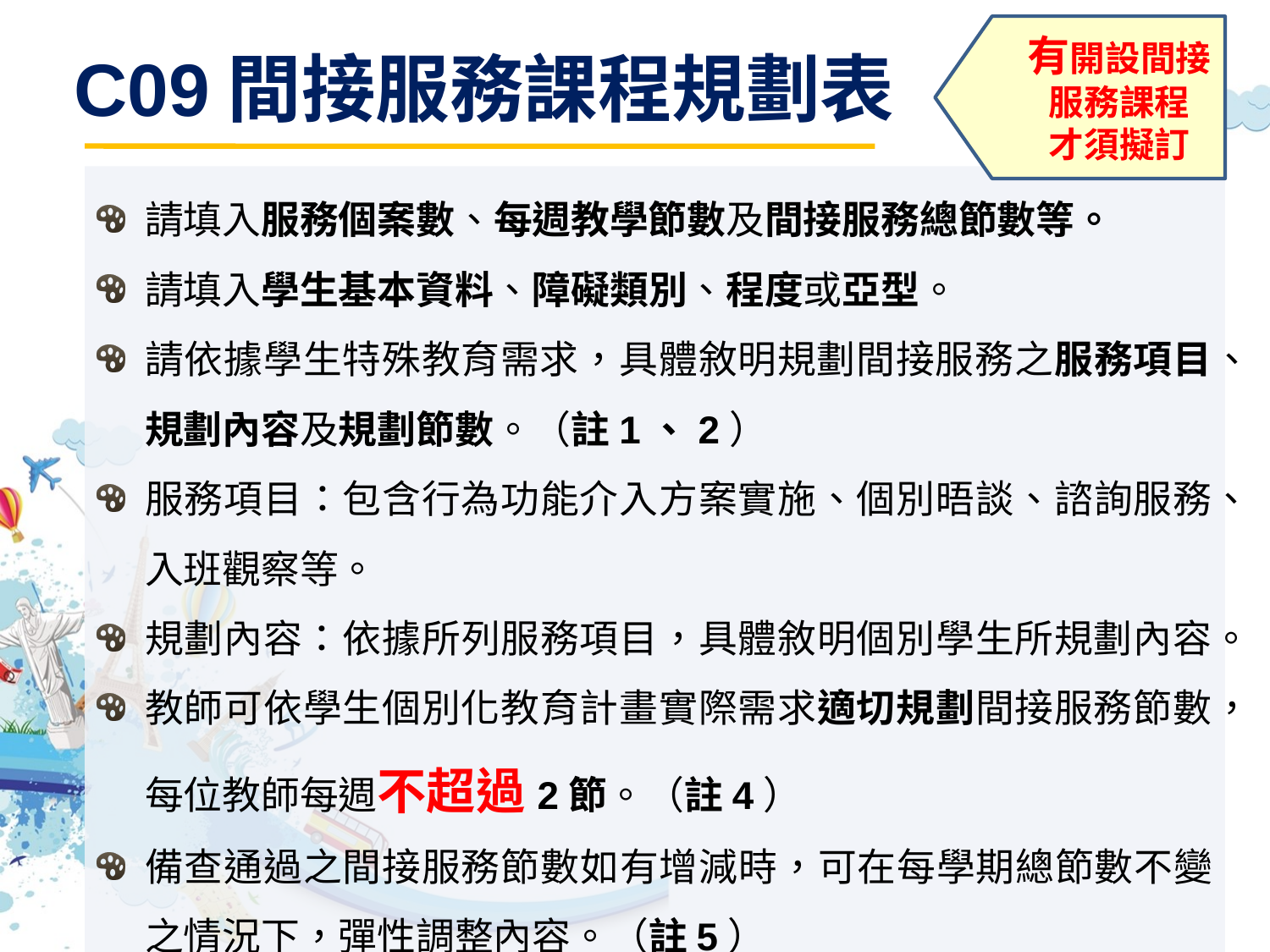

有開設間接服務課程
才須擬訂
C09間接服務課程規劃表
請填入服務個案數、每週教學節數及間接服務總節數等。
請填入學生基本資料、障礙類別、程度或亞型。
請依據學生特殊教育需求，具體敘明規劃間接服務之服務項目、規劃內容及規劃節數。（註1、2）
服務項目：包含行為功能介入方案實施、個別晤談、諮詢服務、入班觀察等。
規劃內容：依據所列服務項目，具體敘明個別學生所規劃內容。
教師可依學生個別化教育計畫實際需求適切規劃間接服務節數，每位教師每週不超過2節。（註4）
備查通過之間接服務節數如有增減時，可在每學期總節數不變之情況下，彈性調整內容。（註5）